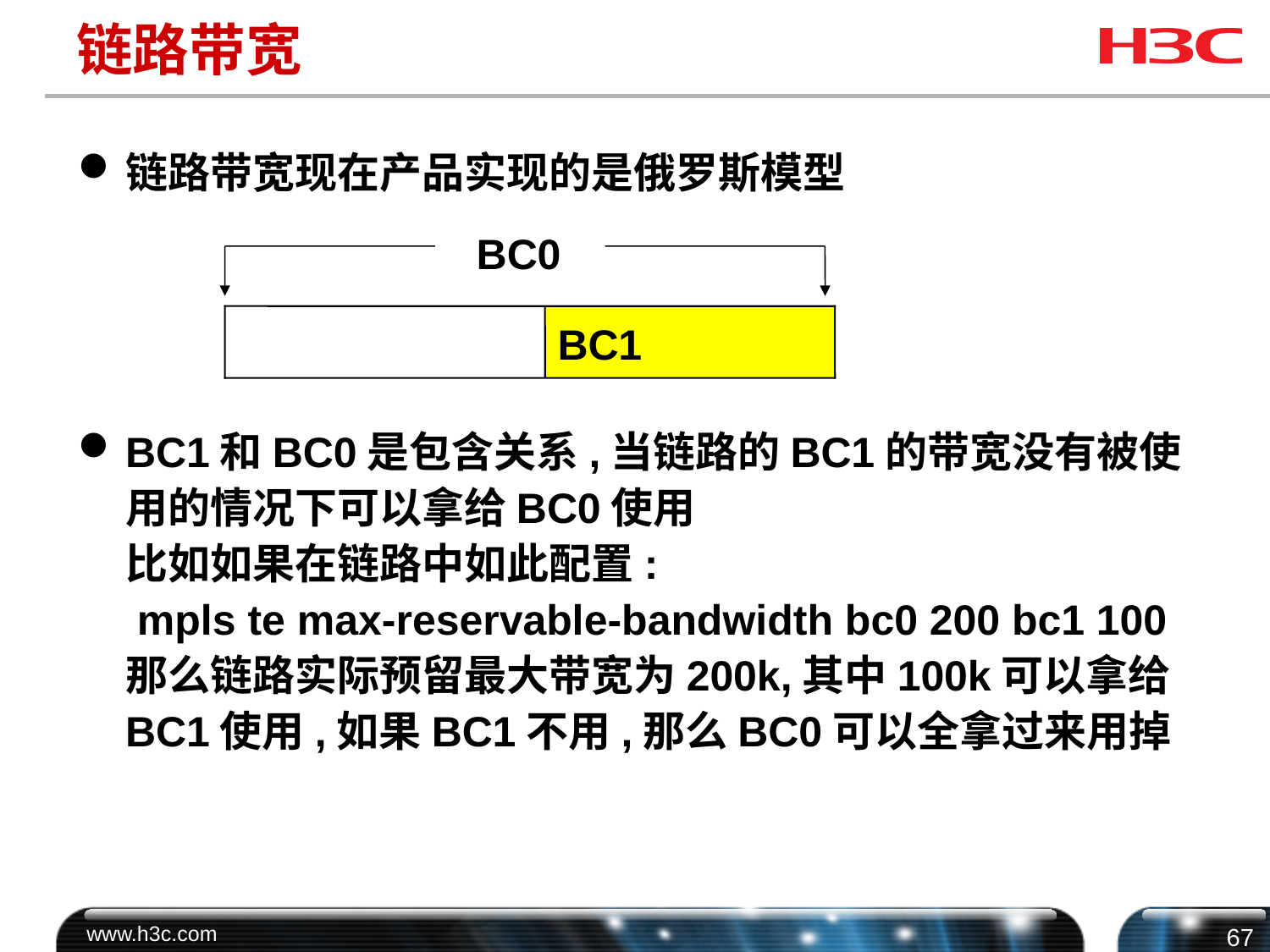

# 链路带宽
链路带宽现在产品实现的是俄罗斯模型

BC1和BC0是包含关系,当链路的BC1的带宽没有被使用的情况下可以拿给BC0使用
    比如如果在链路中如此配置:
     mpls te max-reservable-bandwidth bc0 200 bc1 100
    那么链路实际预留最大带宽为200k,其中100k可以拿给BC1使用,如果BC1不用,那么BC0可以全拿过来用掉
 BC0

BC1